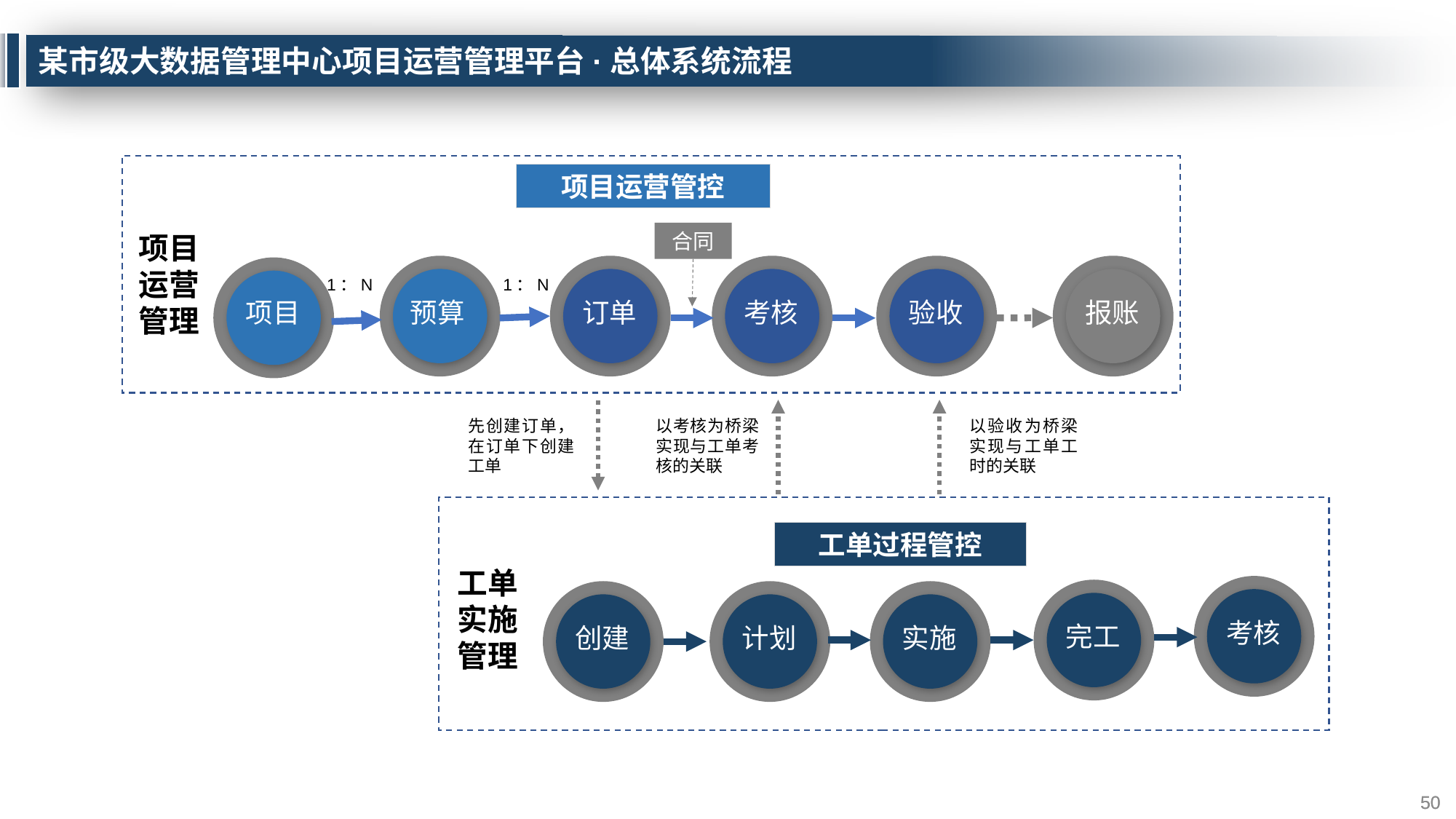

# 某市级大数据管理中心项目运营管理平台·总体系统流程

项目运营管控
合同
项目运营管理

1：N
1：N
项目
预算
订单
考核
验收
报账
先创建订单，在订单下创建工单
以考核为桥梁实现与工单考核的关联
以验收为桥梁实现与工单工时的关联

工单过程管控
工单实施管理

考核
完工
创建
计划
实施